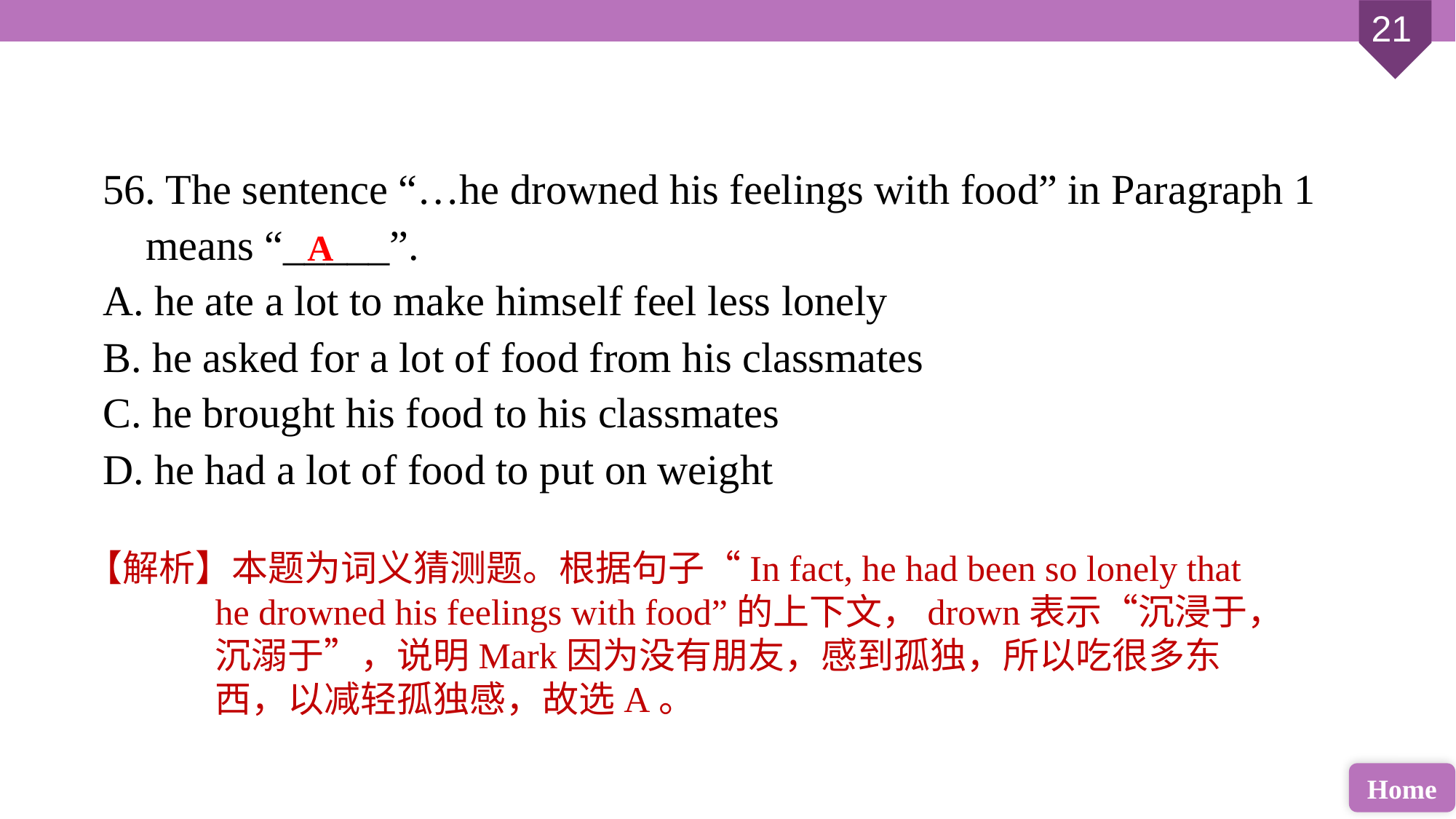

56. The sentence “…he drowned his feelings with food” in Paragraph 1 means “_____”.
A. he ate a lot to make himself feel less lonely
B. he asked for a lot of food from his classmates
C. he brought his food to his classmates
D. he had a lot of food to put on weight
A
【解析】本题为词义猜测题。根据句子“In fact, he had been so lonely that he drowned his feelings with food”的上下文，drown表示“沉浸于，沉溺于”，说明Mark因为没有朋友，感到孤独，所以吃很多东西，以减轻孤独感，故选A。